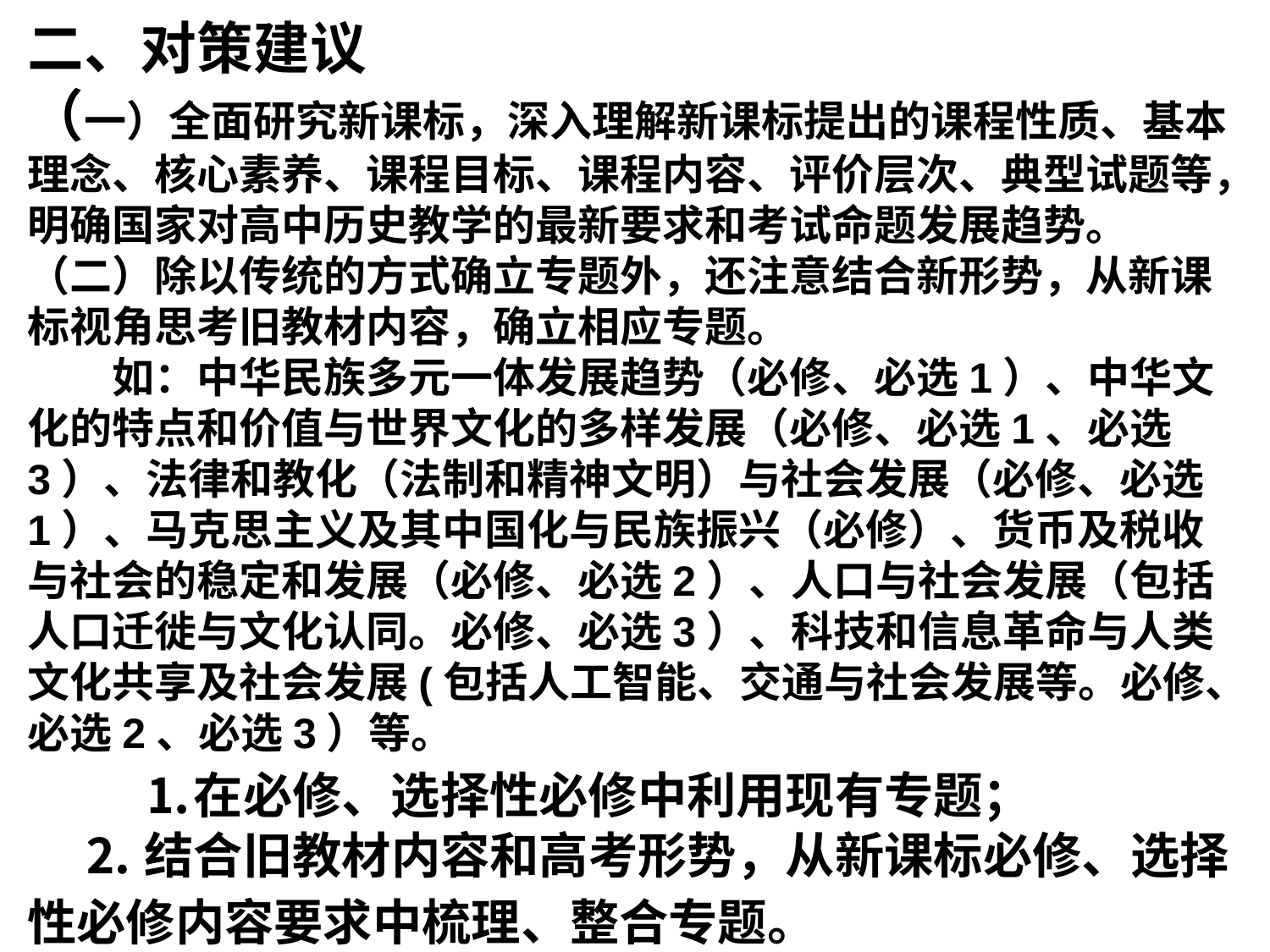

二、对策建议
（一）全面研究新课标，深入理解新课标提出的课程性质、基本理念、核心素养、课程目标、课程内容、评价层次、典型试题等，明确国家对高中历史教学的最新要求和考试命题发展趋势。
（二）除以传统的方式确立专题外，还注意结合新形势，从新课标视角思考旧教材内容，确立相应专题。
　　如：中华民族多元一体发展趋势（必修、必选1）、中华文化的特点和价值与世界文化的多样发展（必修、必选1、必选3）、法律和教化（法制和精神文明）与社会发展（必修、必选1）、马克思主义及其中国化与民族振兴（必修）、货币及税收与社会的稳定和发展（必修、必选2）、人口与社会发展（包括人口迁徙与文化认同。必修、必选3）、科技和信息革命与人类文化共享及社会发展(包括人工智能、交通与社会发展等。必修、必选2、必选3）等。
　　 ⒈在必修、选择性必修中利用现有专题；
     ⒉结合旧教材内容和高考形势，从新课标必修、选择性必修内容要求中梳理、整合专题。